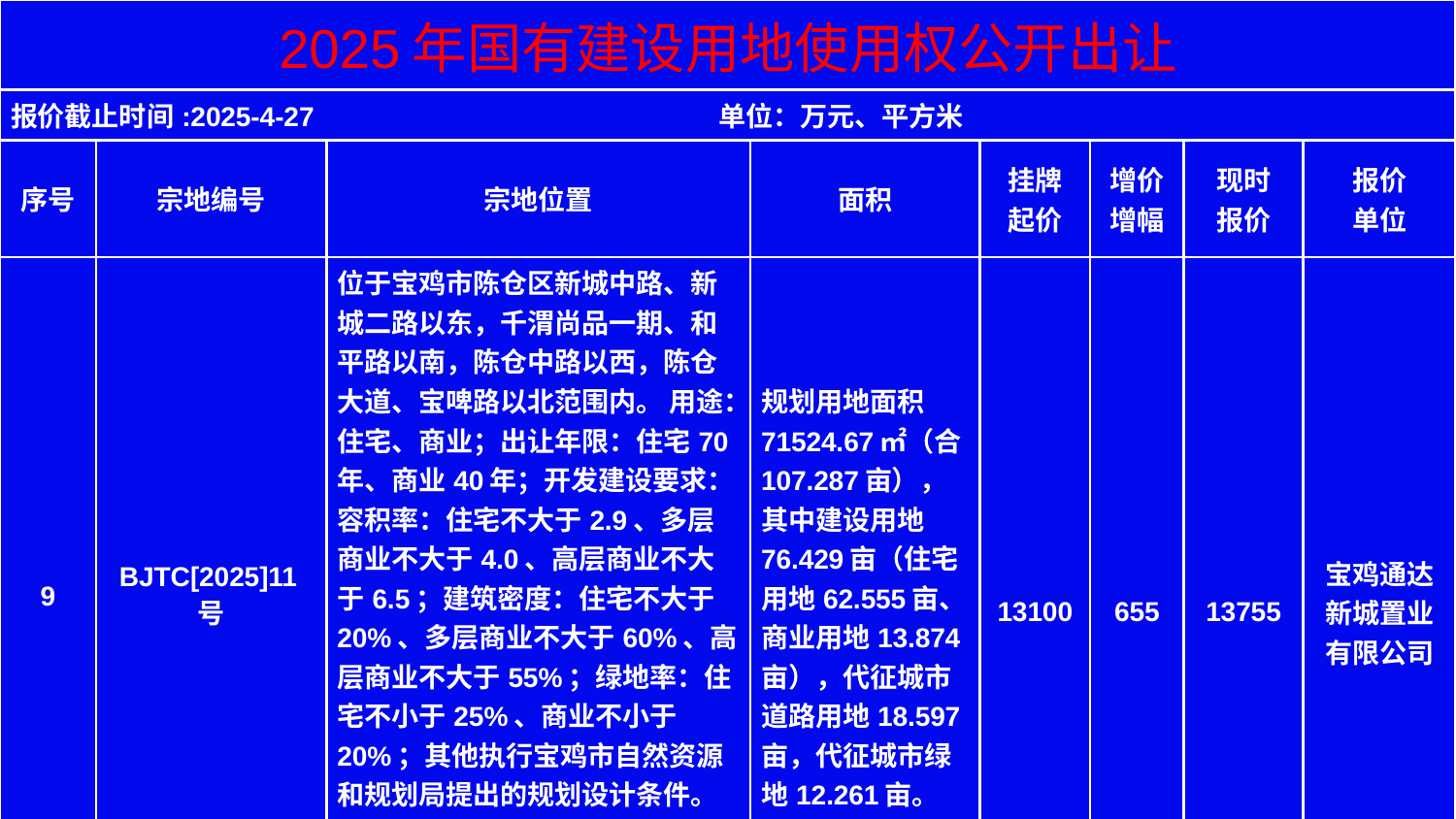

| 2025年国有建设用地使用权公开出让 |  |  |  |  |  |  |  |
| --- | --- | --- | --- | --- | --- | --- | --- |
| 报价截止时间:2025-4-27 单位：万元、平方米 |  |  |  |  |  |  |  |
| 序号 | 宗地编号 | 宗地位置 | 面积 | 挂牌 起价 | 增价 增幅 | 现时 报价 | 报价 单位 |
| 9 | BJTC[2025]11号 | 位于宝鸡市陈仓区新城中路、新城二路以东，千渭尚品一期、和平路以南，陈仓中路以西，陈仓大道、宝啤路以北范围内。 用途：住宅、商业；出让年限：住宅70年、商业40年；开发建设要求：容积率：住宅不大于2.9、多层商业不大于4.0、高层商业不大于6.5；建筑密度：住宅不大于20%、多层商业不大于60%、高层商业不大于55%；绿地率：住宅不小于25%、商业不小于20%；其他执行宝鸡市自然资源和规划局提出的规划设计条件。 | 规划用地面积71524.67㎡（合107.287亩），其中建设用地76.429亩（住宅用地62.555亩、商业用地13.874亩），代征城市道路用地18.597亩，代征城市绿地12.261亩。 | 13100 | 655 | 13755 | 宝鸡通达新城置业有限公司 |
| 宝鸡市自然资源和规划局 宝鸡市公共资源交易中心 |  |  |  |  |  |  |  |